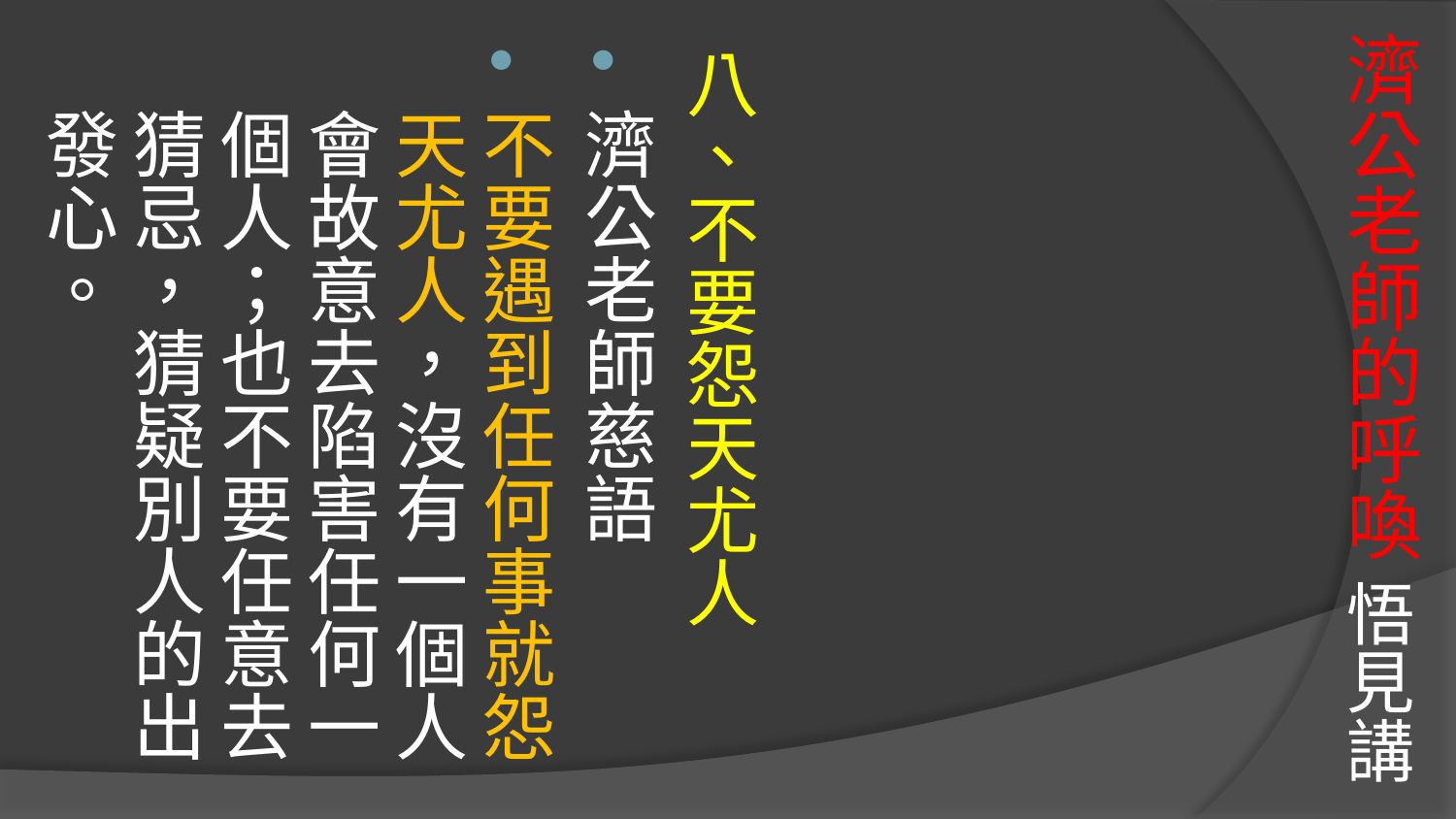

# 濟公老師的呼喚 悟見講
八、不要怨天尤人
濟公老師慈語
不要遇到任何事就怨天尤人，沒有一個人會故意去陷害任何一個人；也不要任意去猜忌，猜疑別人的出發心。